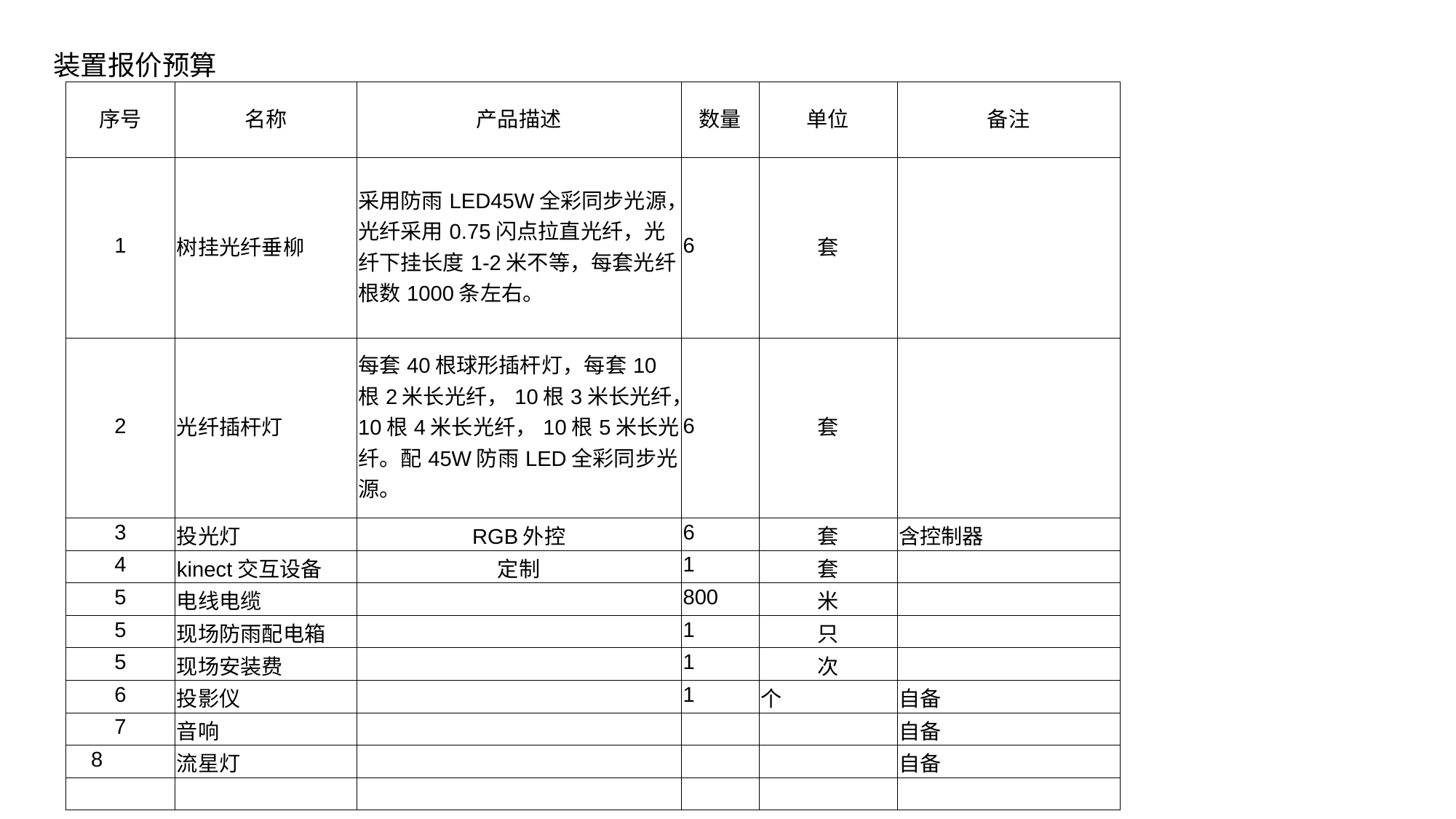

|  |  |  |  |  |  |
| --- | --- | --- | --- | --- | --- |
|  |  |  |  |  |  |
| 序号 | 名称 | 产品描述 | 数量 | 单位 | 备注 |
| 1 | 树挂光纤垂柳 | 采用防雨LED45W全彩同步光源，光纤采用0.75闪点拉直光纤，光纤下挂长度1-2米不等，每套光纤根数1000条左右。 | 6 | 套 |  |
| 2 | 光纤插杆灯 | 每套40根球形插杆灯，每套10根2米长光纤，10根3米长光纤，10根4米长光纤，10根5米长光纤。配45W防雨LED全彩同步光源。 | 6 | 套 |  |
| 3 | 投光灯 | RGB外控 | 6 | 套 | 含控制器 |
| 4 | kinect交互设备 | 定制 | 1 | 套 |  |
| 5 | 电线电缆 |  | 800 | 米 |  |
| 5 | 现场防雨配电箱 |  | 1 | 只 |  |
| 5 | 现场安装费 |  | 1 | 次 |  |
| 6 | 投影仪 |  | 1 | 个 | 自备 |
| 7 | 音响 |  |  |  | 自备 |
| 8 | 流星灯 |  |  |  | 自备 |
|  |  |  |  |  |  |
装置报价预算